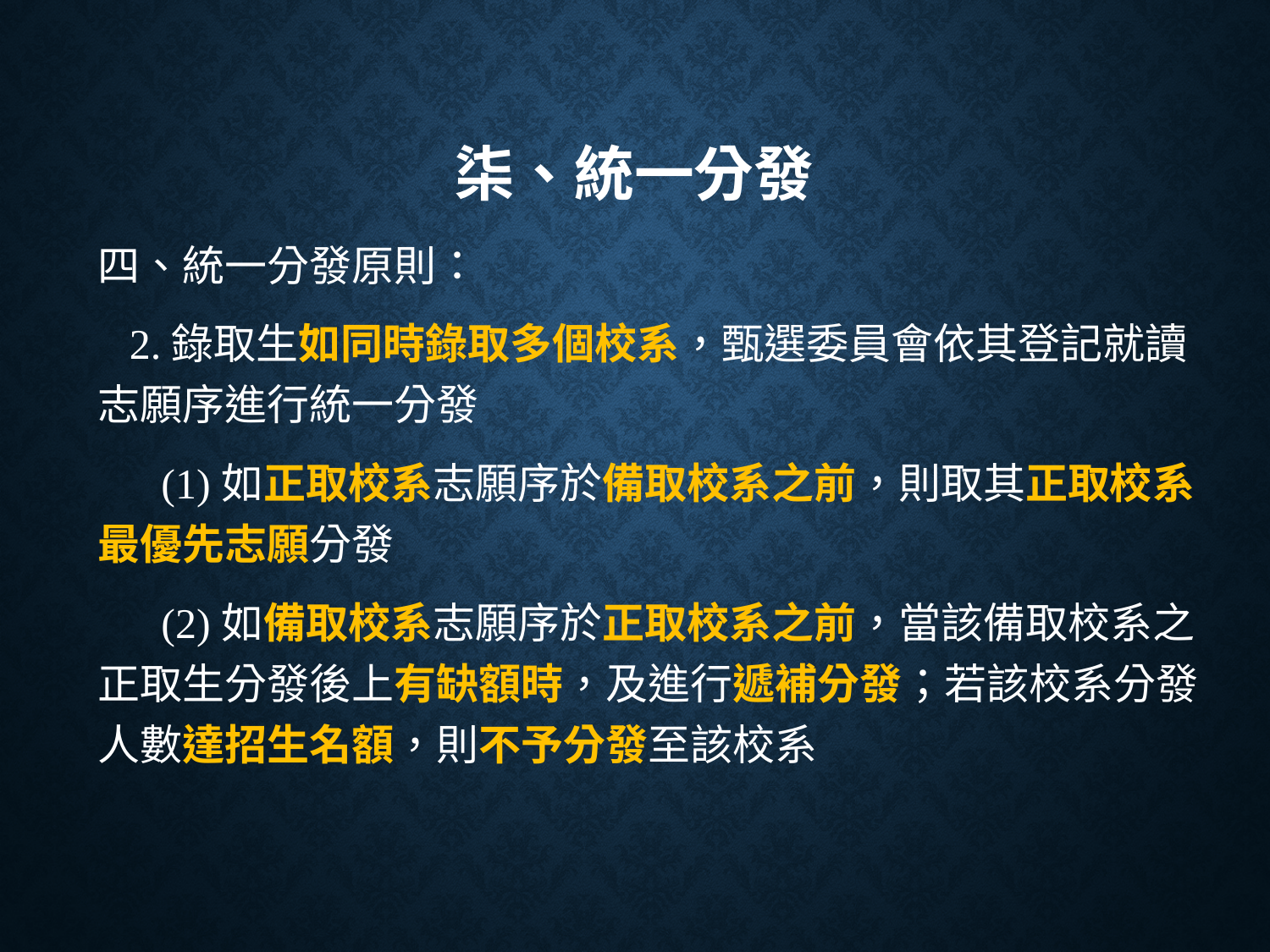

# 柒、統一分發
四、統一分發原則：
   2.錄取生如同時錄取多個校系，甄選委員會依其登記就讀志願序進行統一分發
      (1)如正取校系志願序於備取校系之前，則取其正取校系最優先志願分發
      (2)如備取校系志願序於正取校系之前，當該備取校系之正取生分發後上有缺額時，及進行遞補分發；若該校系分發人數達招生名額，則不予分發至該校系